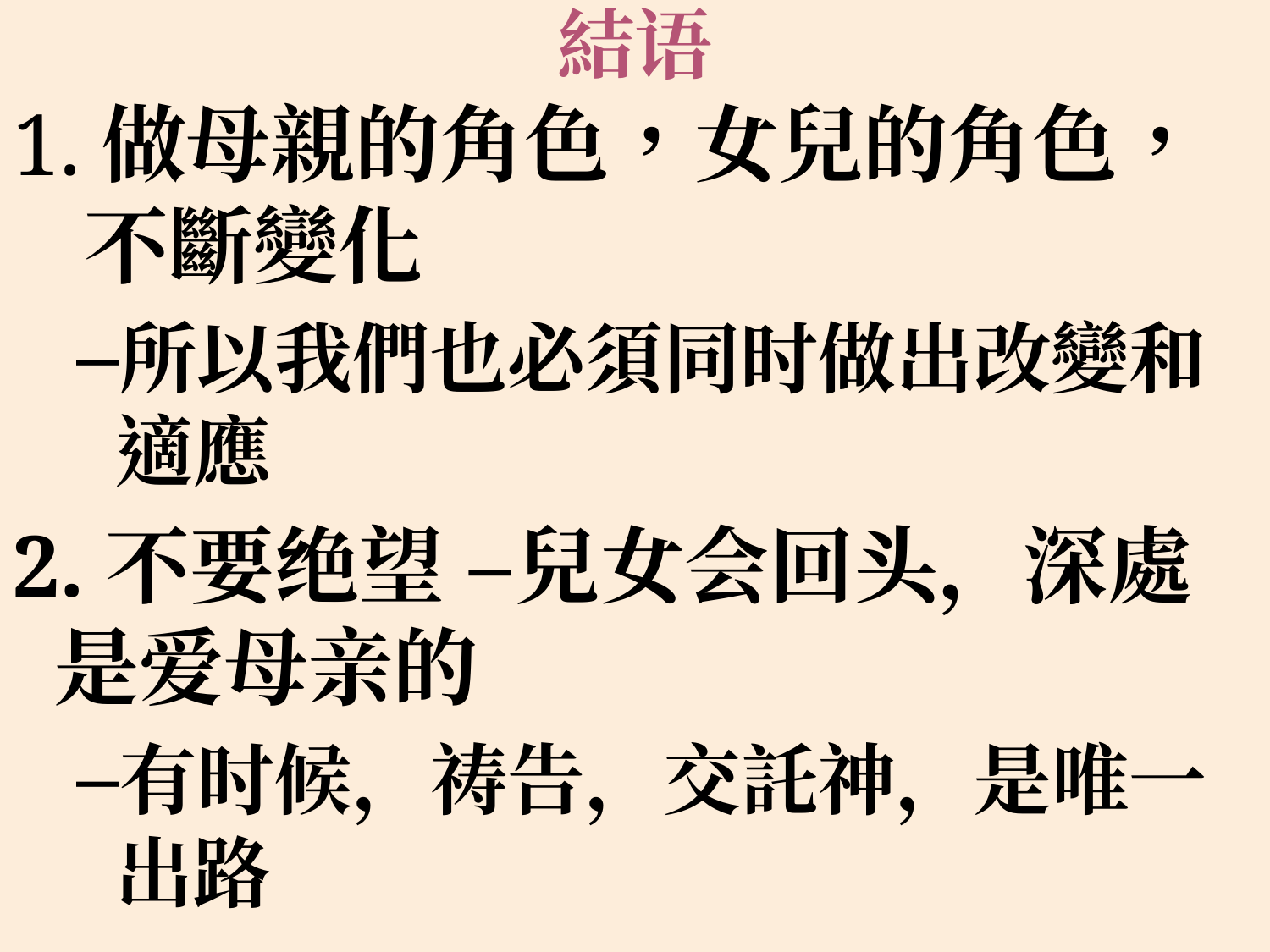

# 結语
1.做母親的角色，女兒的角色，不斷變化
所以我們也必須同时做出改變和適應
2.不要绝望 –兒女会回头，深處
  是爱母亲的
有时候，祷告，交託神，是唯一出路